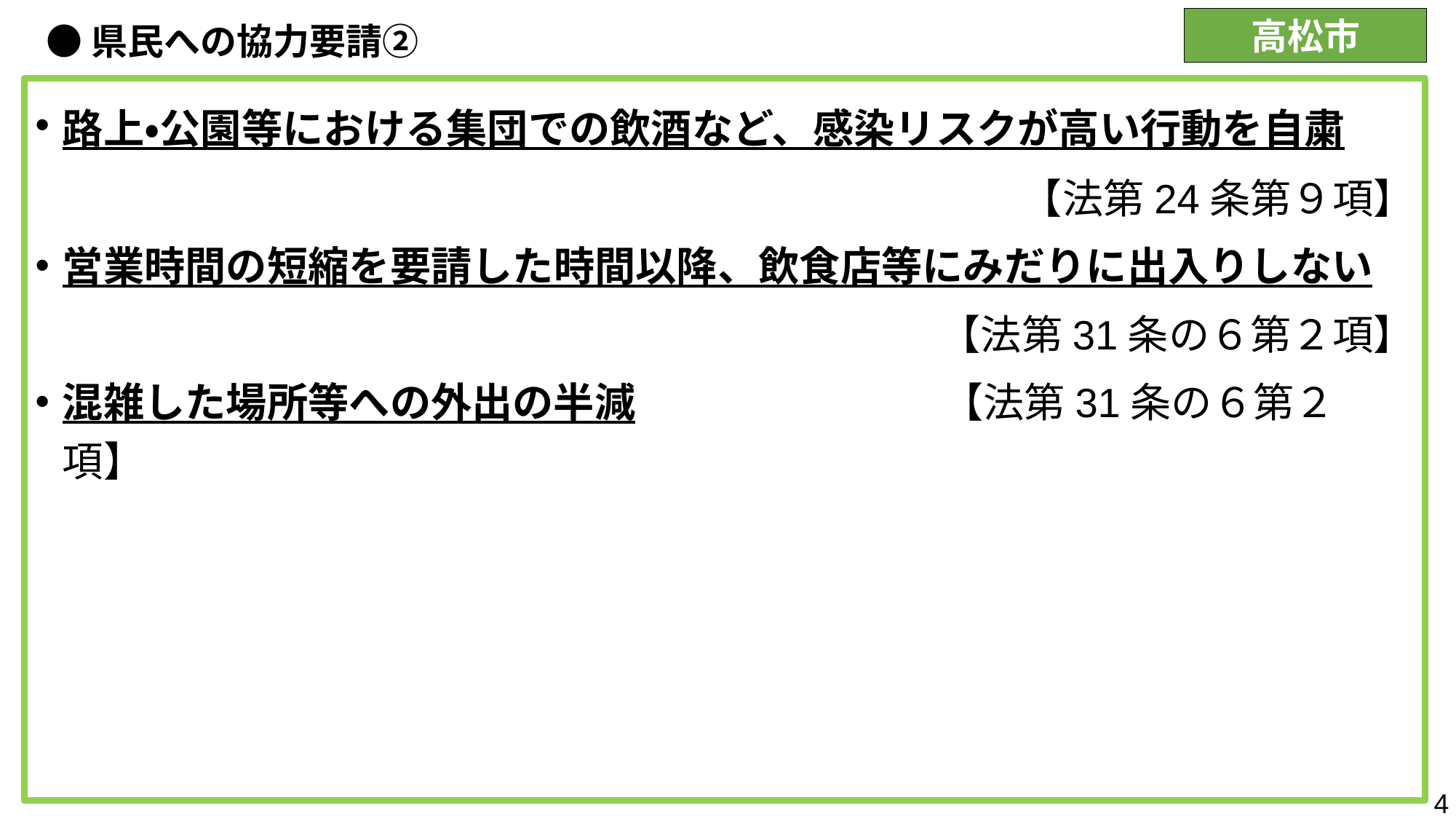

# ●県民への協力要請②
高松市
路上・公園等における集団での飲酒など、感染リスクが高い行動を自粛
【法第24条第９項】
営業時間の短縮を要請した時間以降、飲食店等にみだりに出入りしない
【法第31条の６第２項】
混雑した場所等への外出の半減　　     　　　 　 【法第31条の６第２項】
4